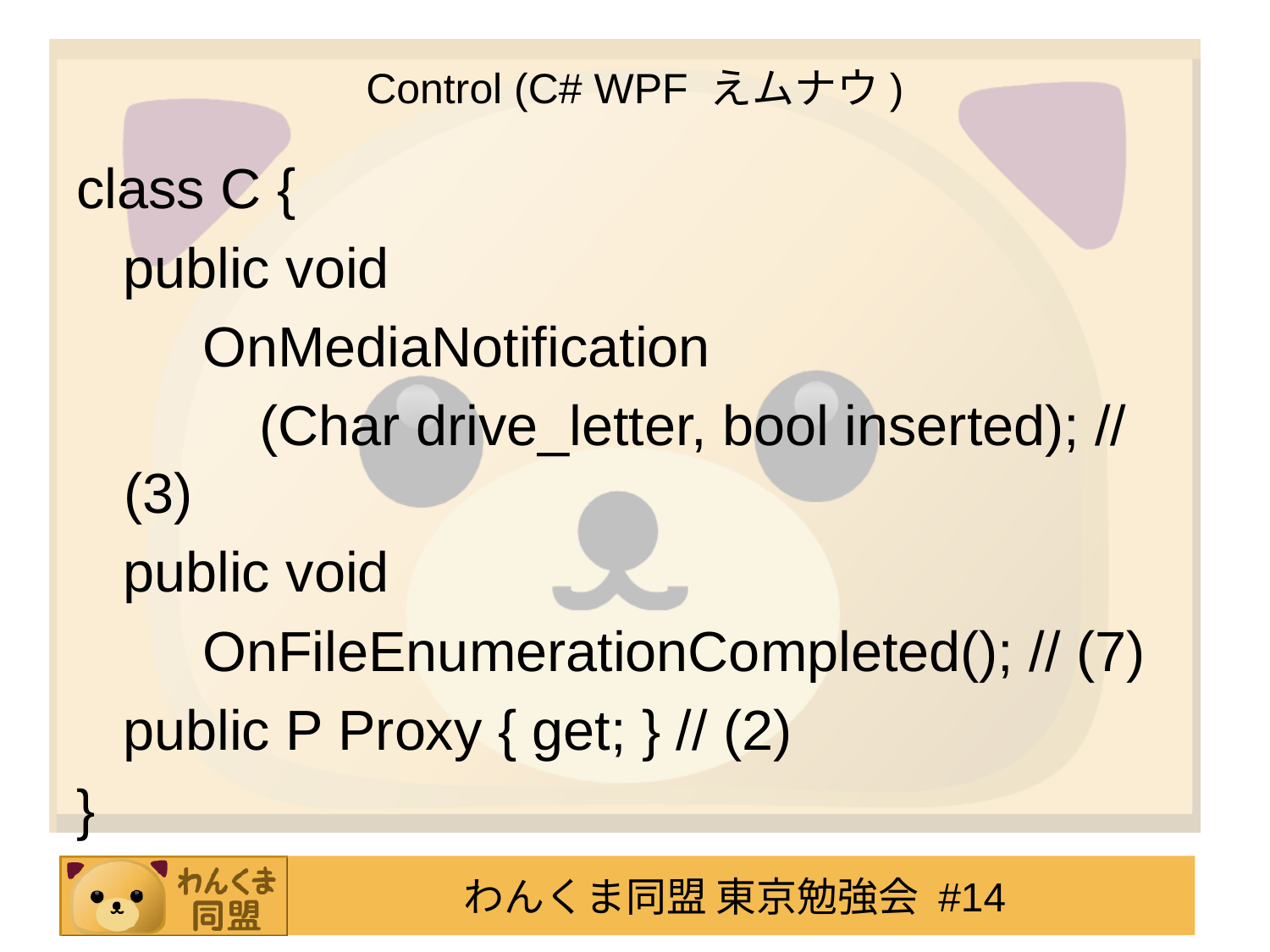

# Control (C# WPF えムナウ)
class C {
   public void
　　OnMediaNotification
　　　(Char drive_letter, bool inserted); // (3)
   public void
　　OnFileEnumerationCompleted(); // (7)
   public P Proxy { get; } // (2)
}